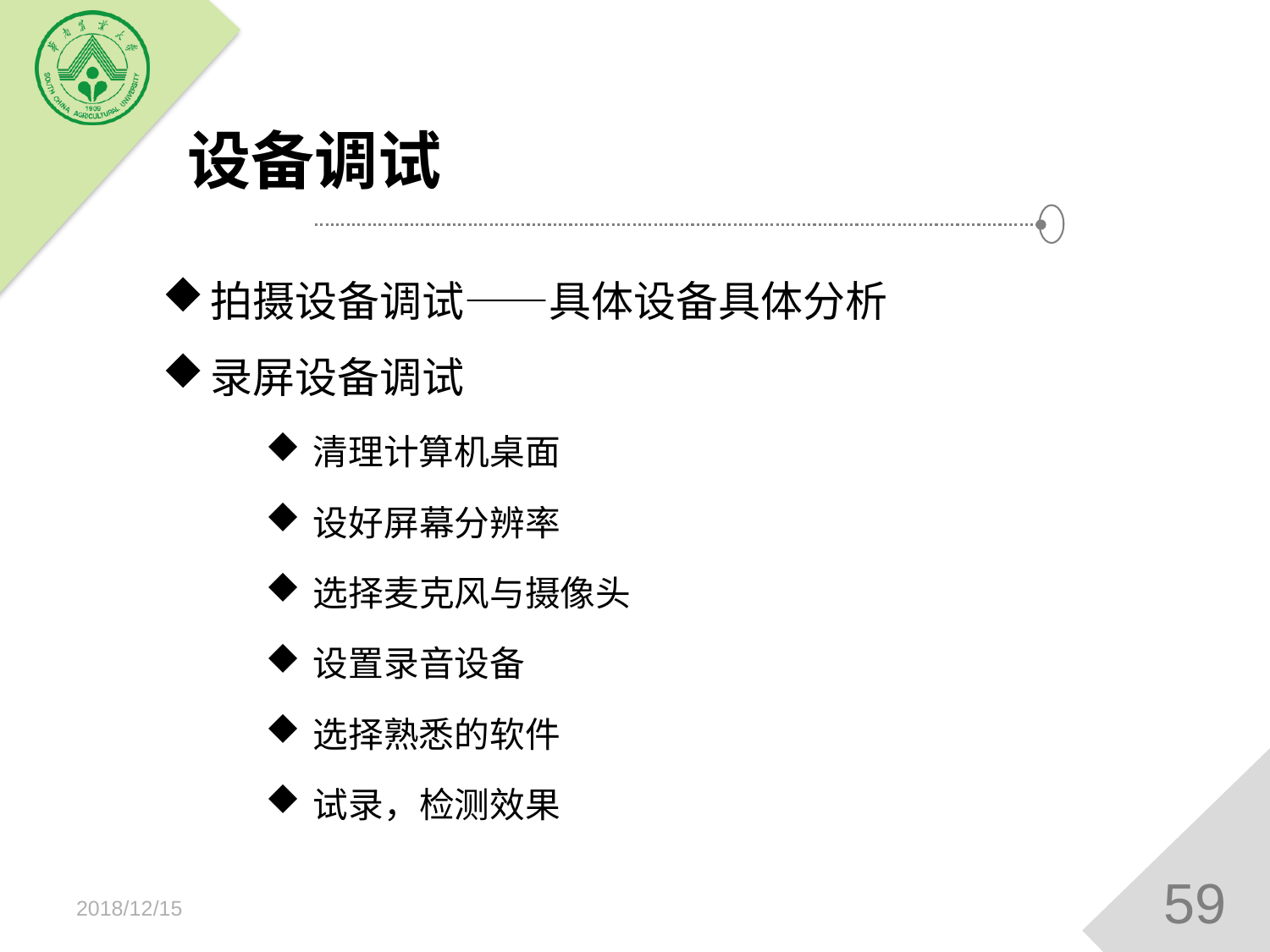

# 设备调试
拍摄设备调试——具体设备具体分析
录屏设备调试
清理计算机桌面
设好屏幕分辨率
选择麦克风与摄像头
设置录音设备
选择熟悉的软件
试录，检测效果

59
2018/12/15